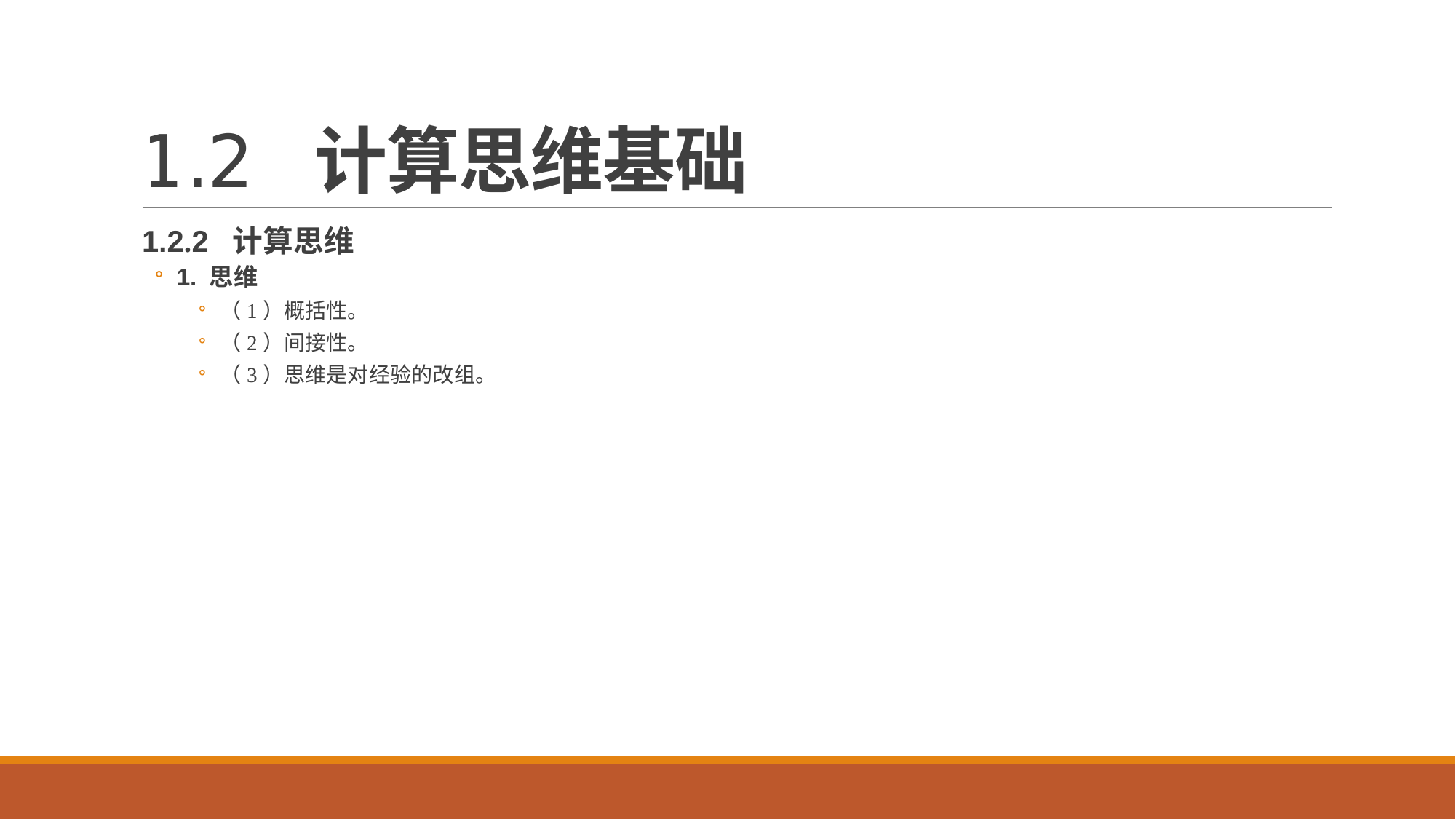

# 1.2  计算思维基础
1.2.2  计算思维
1. 思维
（1）概括性。
（2）间接性。
（3）思维是对经验的改组。